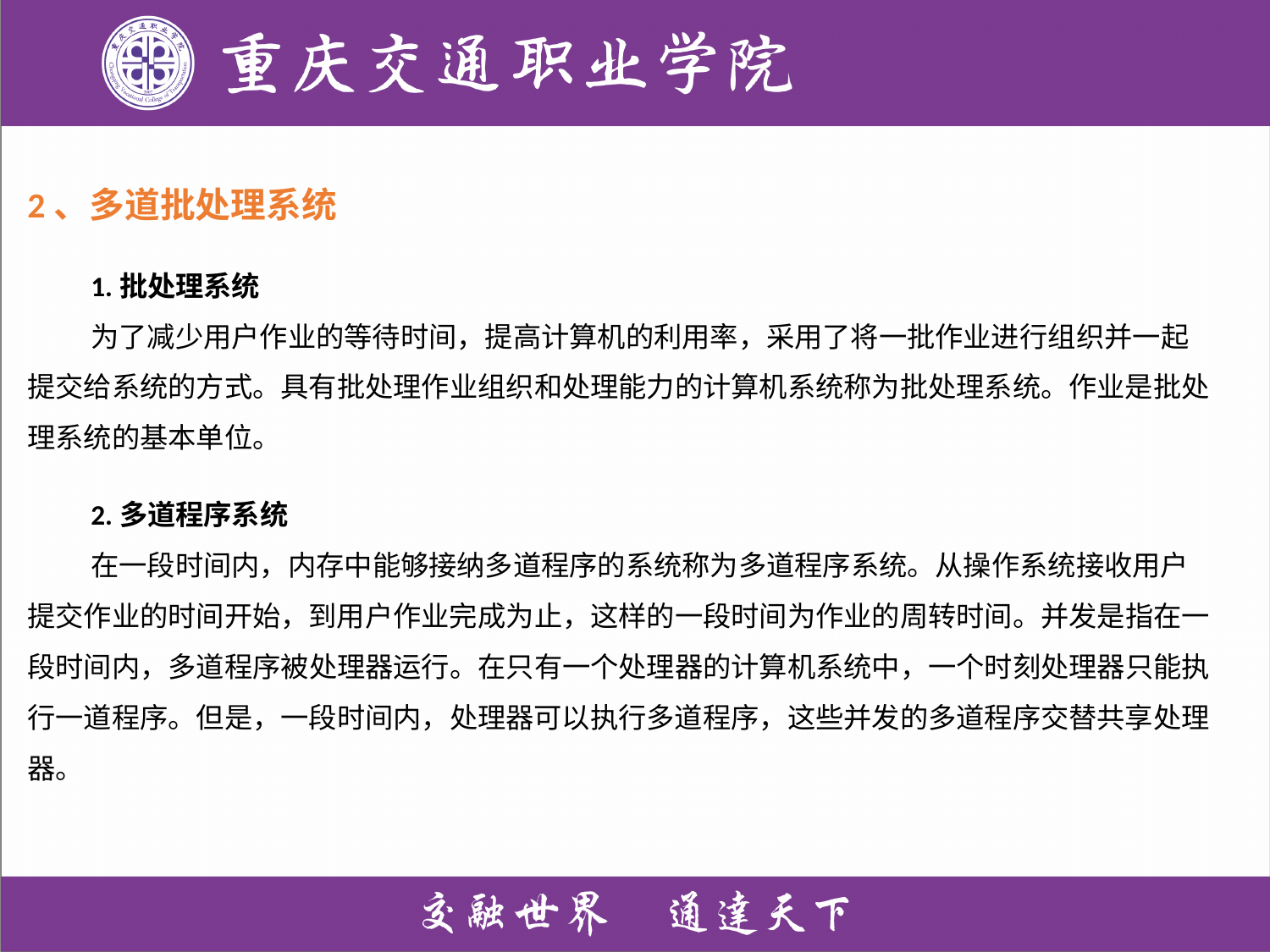

2、多道批处理系统
1.批处理系统
为了减少用户作业的等待时间，提高计算机的利用率，采用了将一批作业进行组织并一起提交给系统的方式。具有批处理作业组织和处理能力的计算机系统称为批处理系统。作业是批处理系统的基本单位。
2.多道程序系统
在一段时间内，内存中能够接纳多道程序的系统称为多道程序系统。从操作系统接收用户提交作业的时间开始，到用户作业完成为止，这样的一段时间为作业的周转时间。并发是指在一段时间内，多道程序被处理器运行。在只有一个处理器的计算机系统中，一个时刻处理器只能执行一道程序。但是，一段时间内，处理器可以执行多道程序，这些并发的多道程序交替共享处理器。